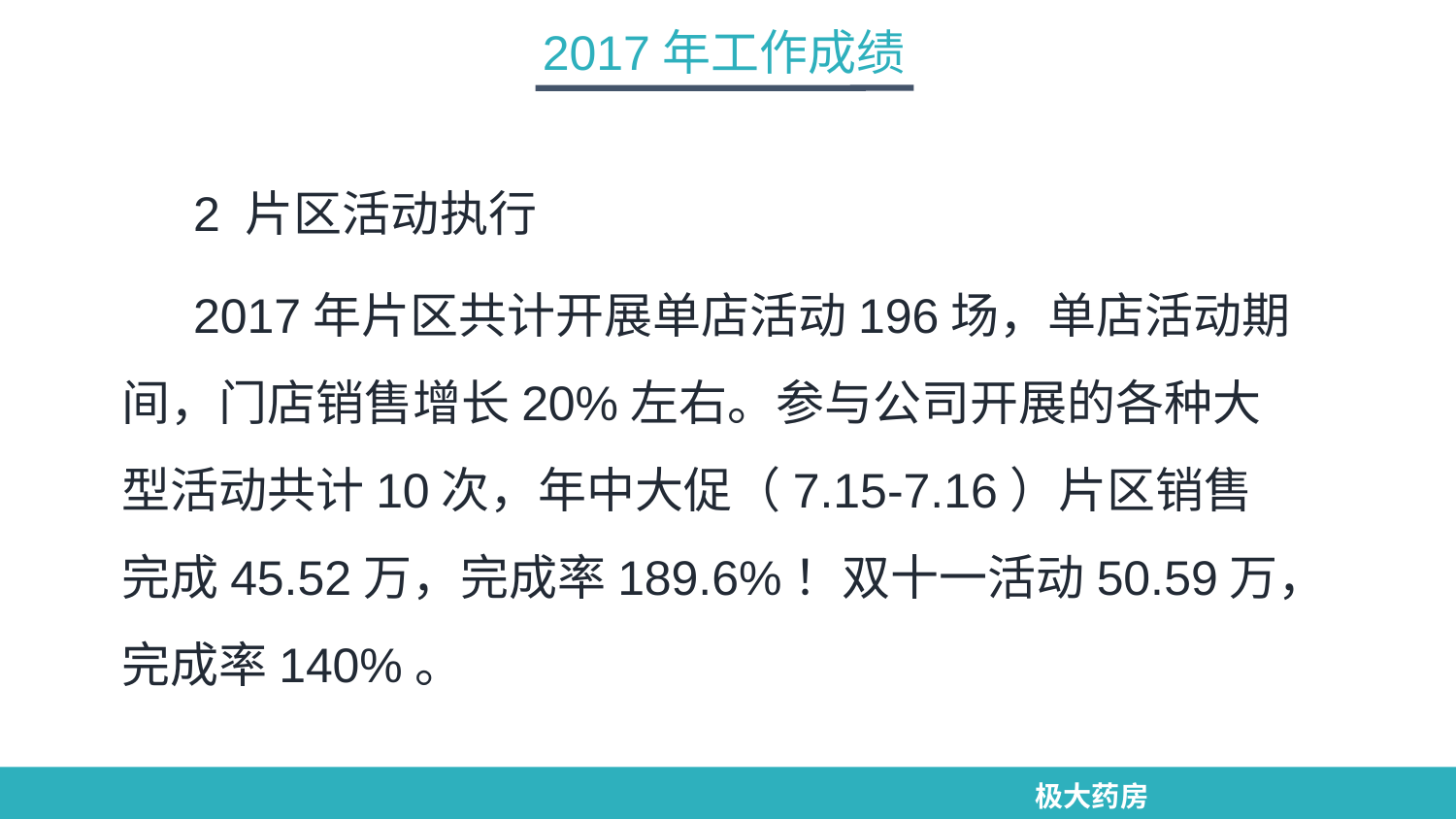

2017年工作成绩
2 片区活动执行
2017年片区共计开展单店活动196场，单店活动期间，门店销售增长20%左右。参与公司开展的各种大型活动共计10次，年中大促（7.15-7.16）片区销售完成45.52万，完成率189.6%！双十一活动50.59万，完成率140%。

极大药房